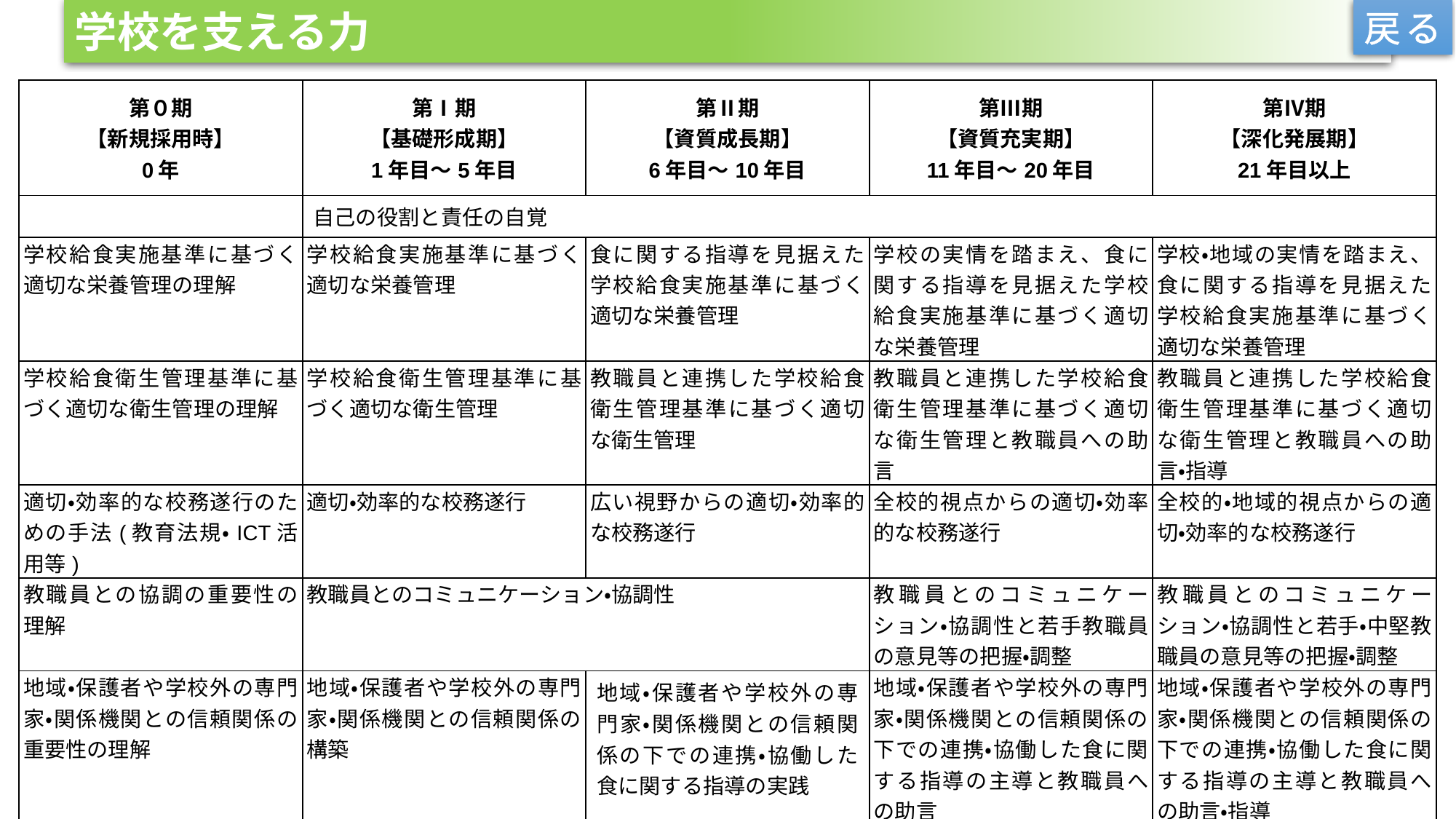

学校を支える力
戻る
| 第０期 【新規採用時】 0年 | 第Ⅰ期 【基礎形成期】 1年目～5年目 | 第Ⅱ期 【資質成長期】 6年目～10年目 | 第Ⅲ期 【資質充実期】 11年目～20年目 | 第Ⅳ期 【深化発展期】 21年目以上 |
| --- | --- | --- | --- | --- |
|  | 自己の役割と責任の自覚 |  |  |  |
| 学校給食実施基準に基づく適切な栄養管理の理解 | 学校給食実施基準に基づく適切な栄養管理 | 食に関する指導を見据えた学校給食実施基準に基づく適切な栄養管理 | 学校の実情を踏まえ、食に関する指導を見据えた学校給食実施基準に基づく適切な栄養管理 | 学校・地域の実情を踏まえ、食に関する指導を見据えた学校給食実施基準に基づく適切な栄養管理 |
| 学校給食衛生管理基準に基づく適切な衛生管理の理解 | 学校給食衛生管理基準に基づく適切な衛生管理 | 教職員と連携した学校給食衛生管理基準に基づく適切な衛生管理 | 教職員と連携した学校給食衛生管理基準に基づく適切な衛生管理と教職員への助言 | 教職員と連携した学校給食衛生管理基準に基づく適切な衛生管理と教職員への助言・指導 |
| 適切・効率的な校務遂行のための手法(教育法規・ICT活用等) | 適切・効率的な校務遂行 | 広い視野からの適切・効率的な校務遂行 | 全校的視点からの適切・効率的な校務遂行 | 全校的・地域的視点からの適切・効率的な校務遂行 |
| 教職員との協調の重要性の理解 | 教職員とのコミュニケーション・協調性 |  | 教職員とのコミュニケーション・協調性と若手教職員の意見等の把握・調整 | 教職員とのコミュニケーション・協調性と若手・中堅教職員の意見等の把握・調整 |
| 地域・保護者や学校外の専門家・関係機関との信頼関係の重要性の理解 | 地域・保護者や学校外の専門家・関係機関との信頼関係の構築 | 地域・保護者や学校外の専門家・関係機関との信頼関係の下での連携・協働した食に関する指導の実践 | 地域・保護者や学校外の専門家・関係機関との信頼関係の下での連携・協働した食に関する指導の主導と教職員への助言 | 地域・保護者や学校外の専門家・関係機関との信頼関係の下での連携・協働した食に関する指導の主導と教職員への助言・指導 |